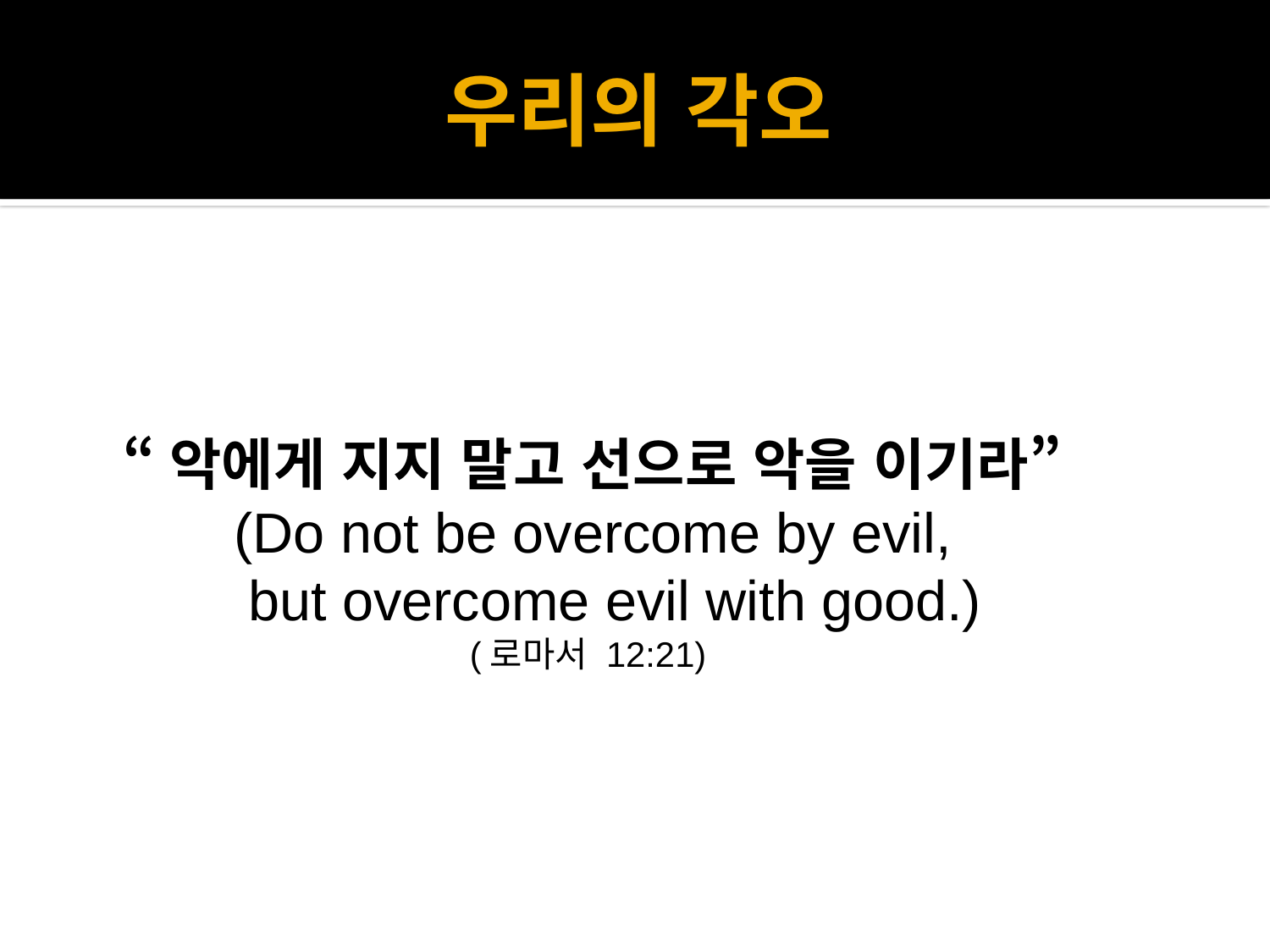

# 우리의 각오
“악에게 지지 말고 선으로 악을 이기라”
 (Do not be overcome by evil,
but overcome evil with good.)
(로마서 12:21)